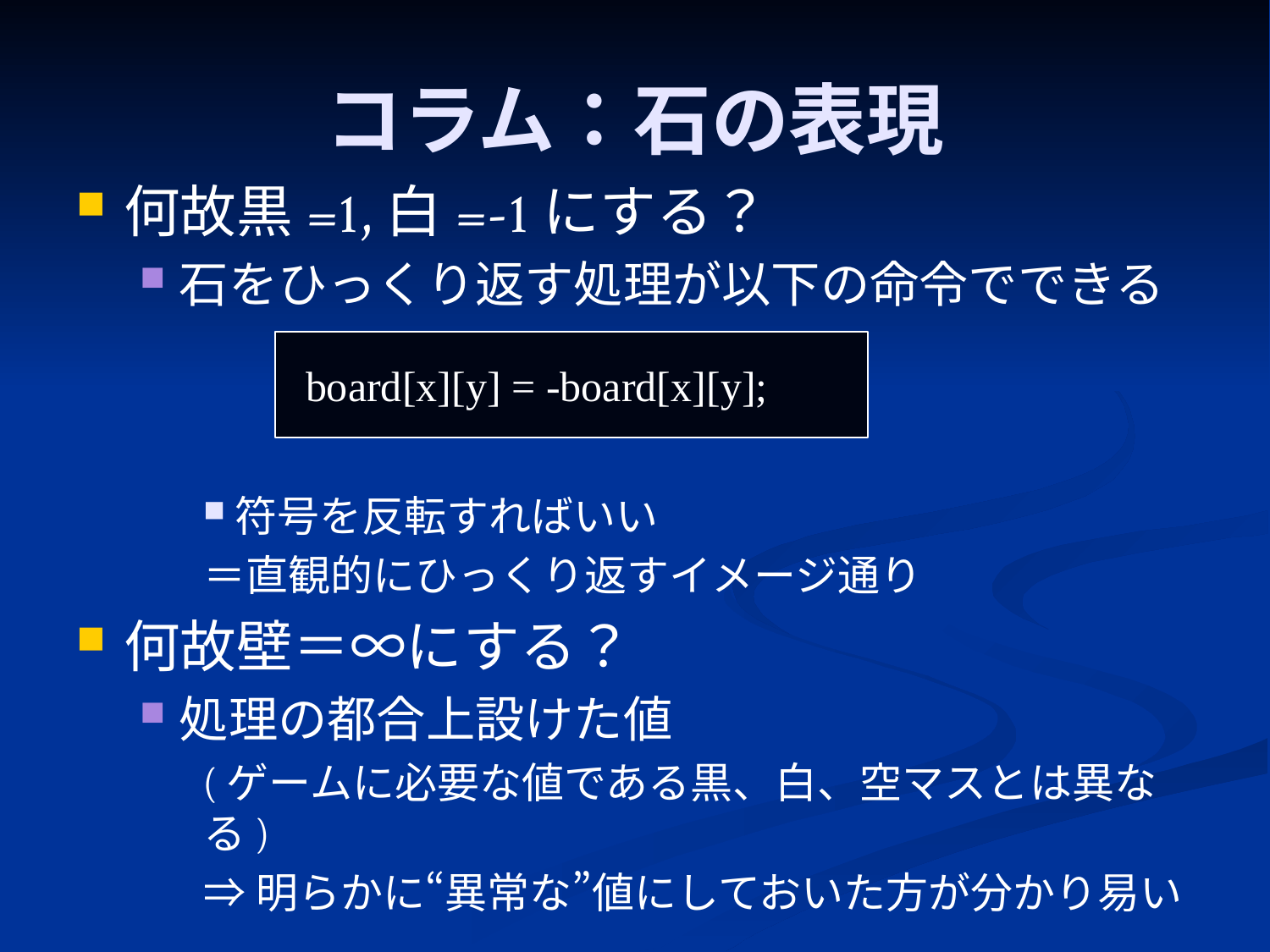

# コラム：石の表現
何故黒=1,白=-1にする？
石をひっくり返す処理が以下の命令でできる

符号を反転すればいい
＝直観的にひっくり返すイメージ通り
何故壁＝∞にする？
処理の都合上設けた値
(ゲームに必要な値である黒、白、空マスとは異なる)
⇒明らかに“異常な”値にしておいた方が分かり易い
  board[x][y] = -board[x][y];